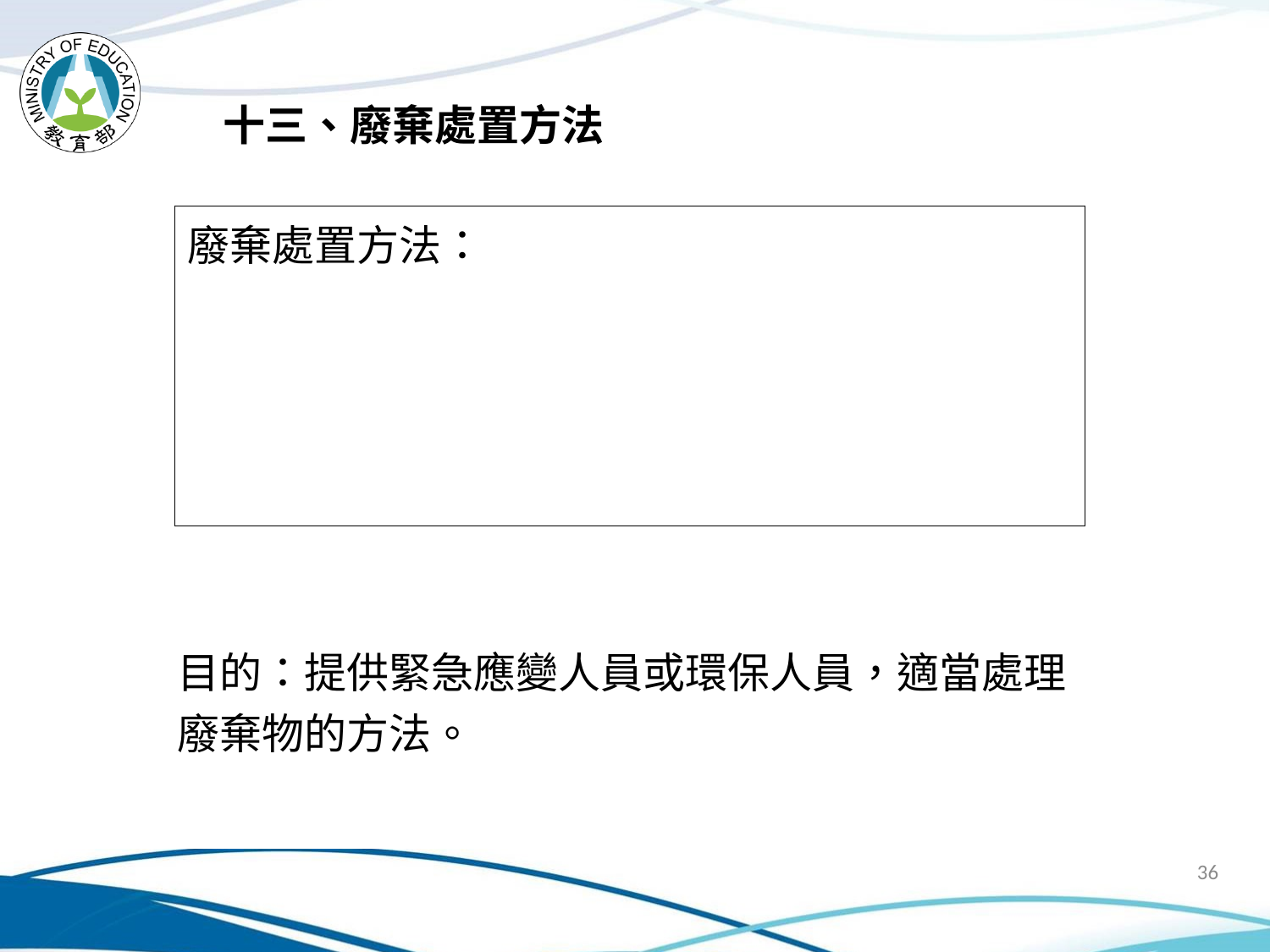

十三、廢棄處置方法
| 廢棄處置方法： |
| --- |
目的：提供緊急應變人員或環保人員，適當處理廢棄物的方法。
36